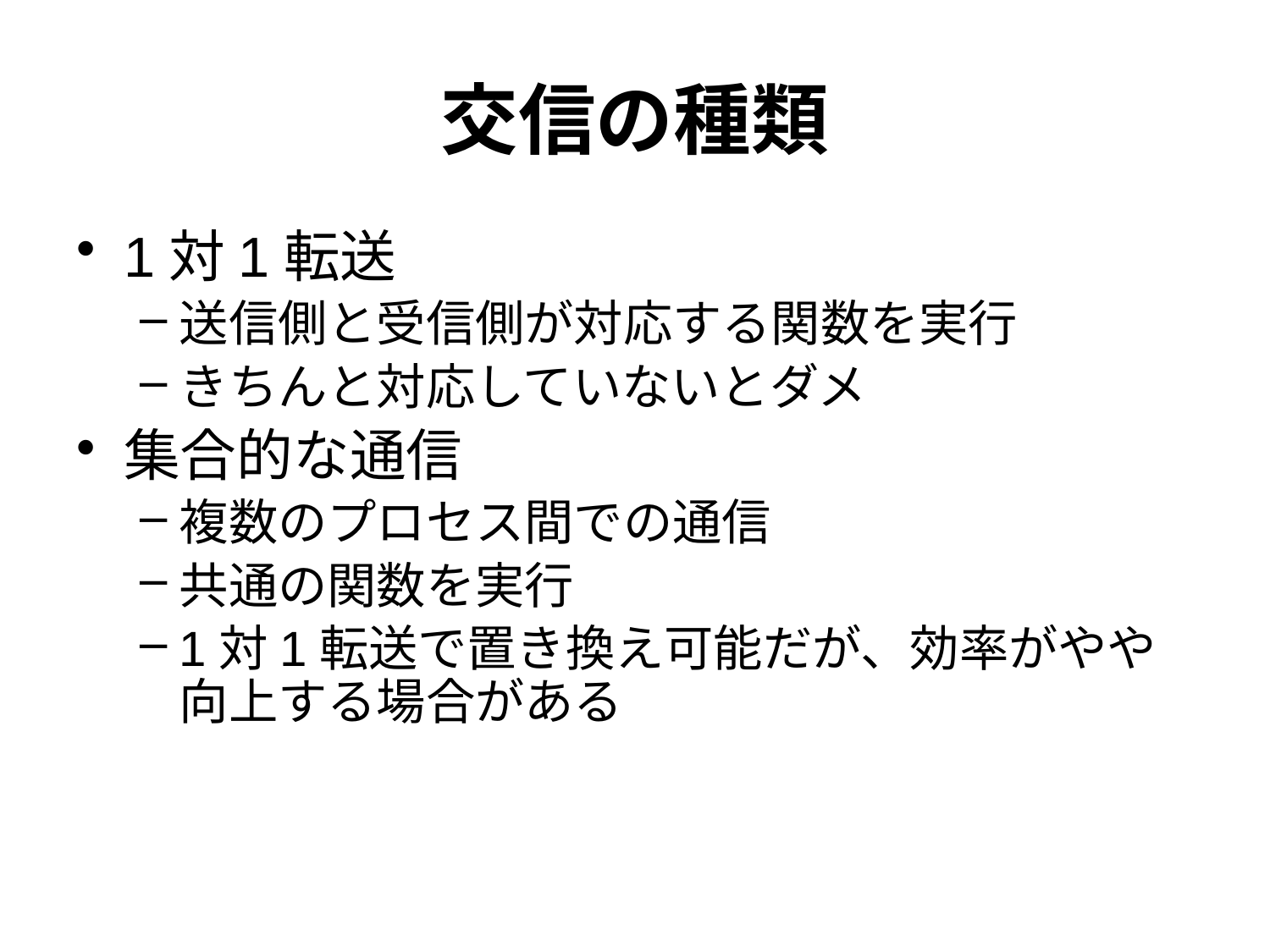

# 交信の種類
1対1転送
送信側と受信側が対応する関数を実行
きちんと対応していないとダメ
集合的な通信
複数のプロセス間での通信
共通の関数を実行
1対1転送で置き換え可能だが、効率がやや向上する場合がある